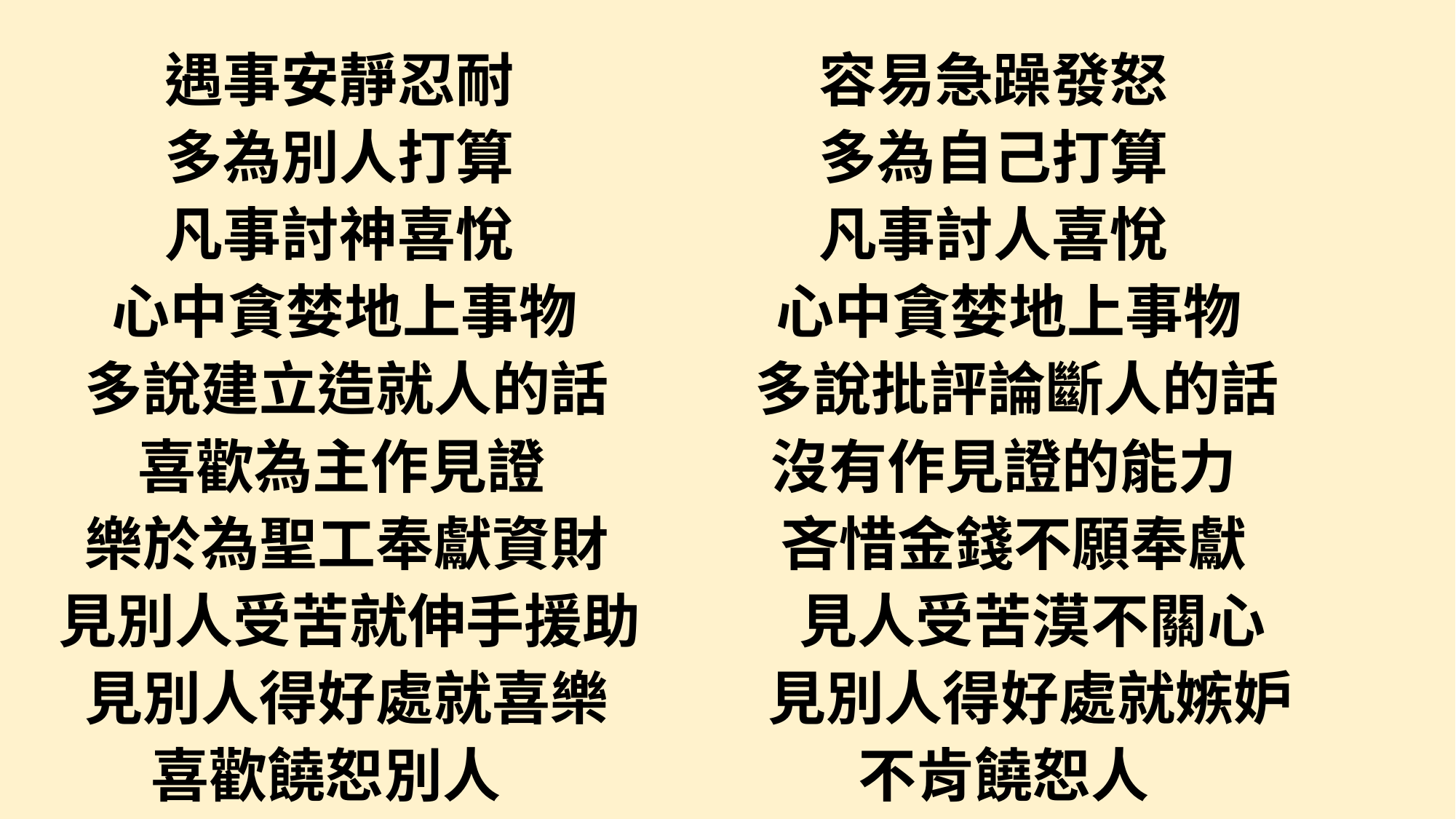

遇事安靜忍耐                       容易急躁發怒
         多為別人打算                       多為自己打算
         凡事討神喜悅                       凡事討人喜悅
     心中貪婪地上事物               心中貪婪地上事物
   多說建立造就人的話           多說批評論斷人的話
       喜歡為主作見證                 沒有作見證的能力
   樂於為聖工奉獻資財             吝惜金錢不願奉獻
 見別人受苦就伸手援助            見人受苦漠不關心
   見別人得好處就喜樂            見別人得好處就嫉妒
        喜歡饒恕別人                           不肯饒恕人